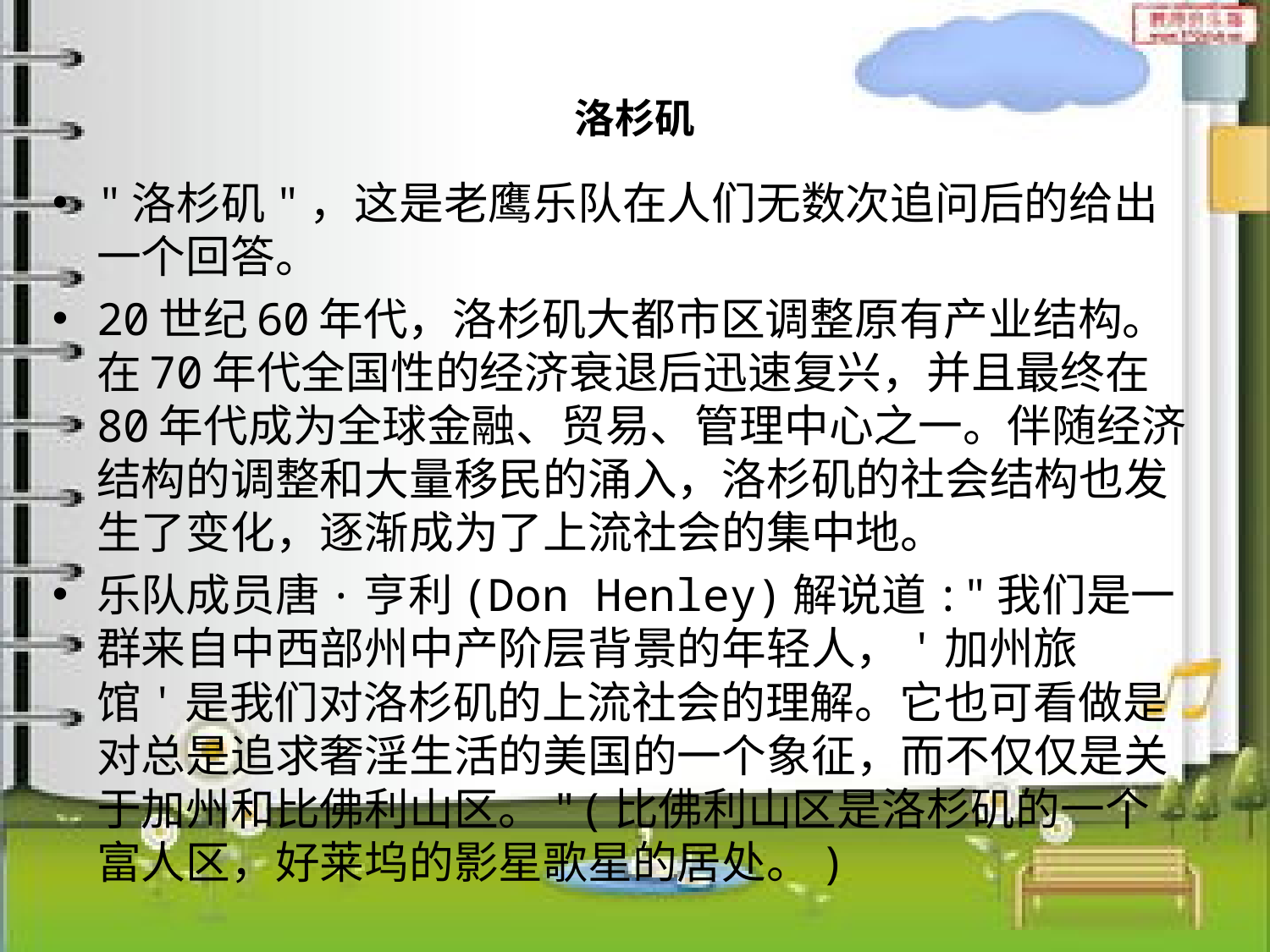

# 洛杉矶
"洛杉矶"，这是老鹰乐队在人们无数次追问后的给出一个回答。
20世纪60年代，洛杉矶大都市区调整原有产业结构。在70年代全国性的经济衰退后迅速复兴，并且最终在80年代成为全球金融、贸易、管理中心之一。伴随经济结构的调整和大量移民的涌入，洛杉矶的社会结构也发生了变化，逐渐成为了上流社会的集中地。
乐队成员唐·亨利(Don Henley)解说道:"我们是一群来自中西部州中产阶层背景的年轻人，'加州旅馆'是我们对洛杉矶的上流社会的理解。它也可看做是对总是追求奢淫生活的美国的一个象征，而不仅仅是关于加州和比佛利山区。"(比佛利山区是洛杉矶的一个富人区，好莱坞的影星歌星的居处。)